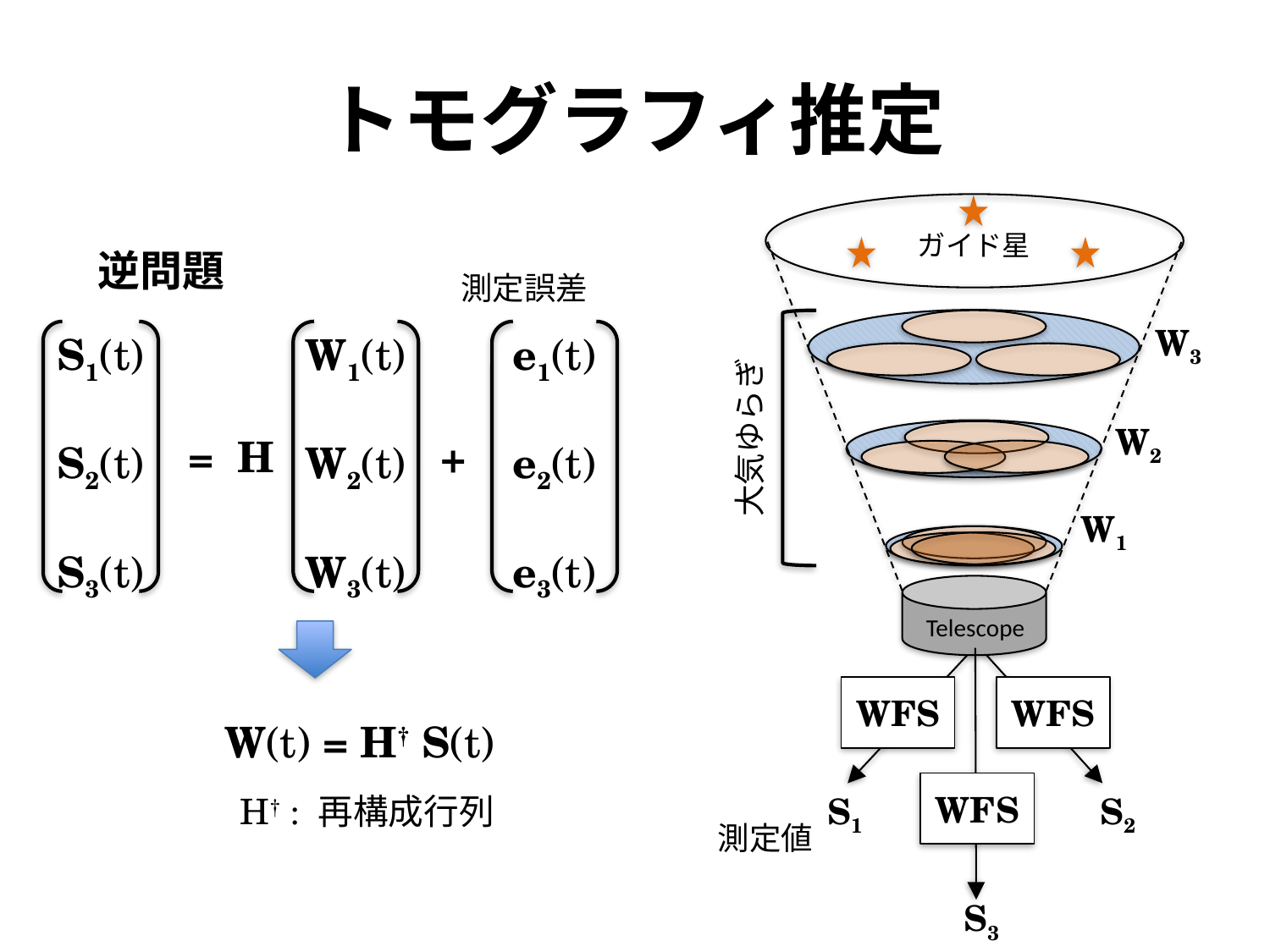

# トモグラフィ推定

ガイド星
逆問題
測定誤差

W3

S1(t)

S2(t)

S3(t)
W1(t)

W2(t)

W3(t)
e1(t)

e2(t)

e3(t)
大気ゆらぎ
W2
=
H
+
W1
Telescope

WFS
WFS
W(t) = H† S(t)
WFS
S1
S2
H† : 再構成行列
測定値
S3